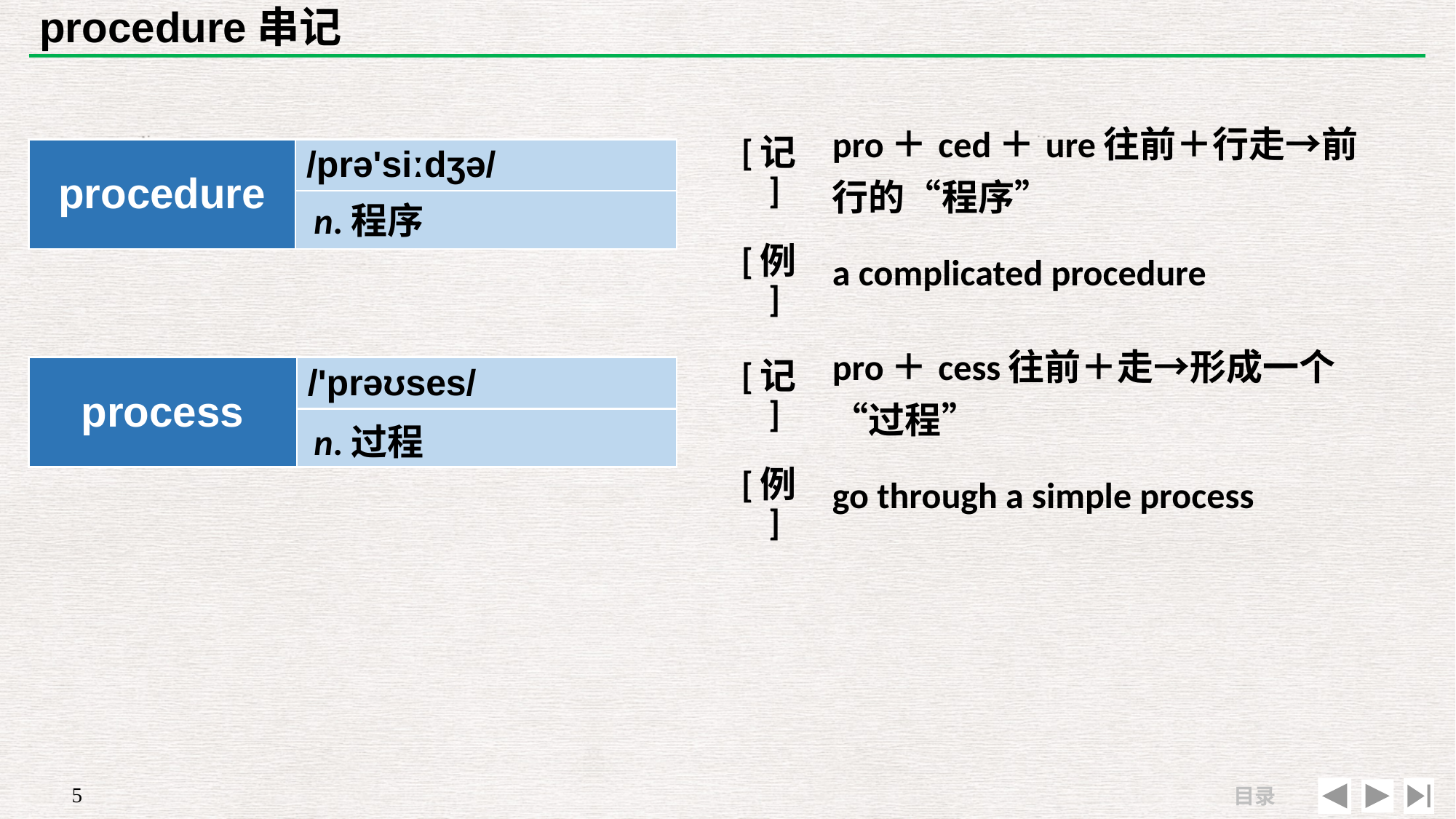

# procedure串记

| [记] | pro＋ced＋ure往前＋行走→前行的“程序” |
| --- | --- |
| [例] | a complicated procedure |
| procedure | /prə'siːdʒə/ |
| --- | --- |
|  |  |
n.程序
| [记] | pro＋cess往前＋走→形成一个“过程” |
| --- | --- |
| [例] | go through a simple process |
| process | /'prəʊses/ |
| --- | --- |
|  |  |
n.过程